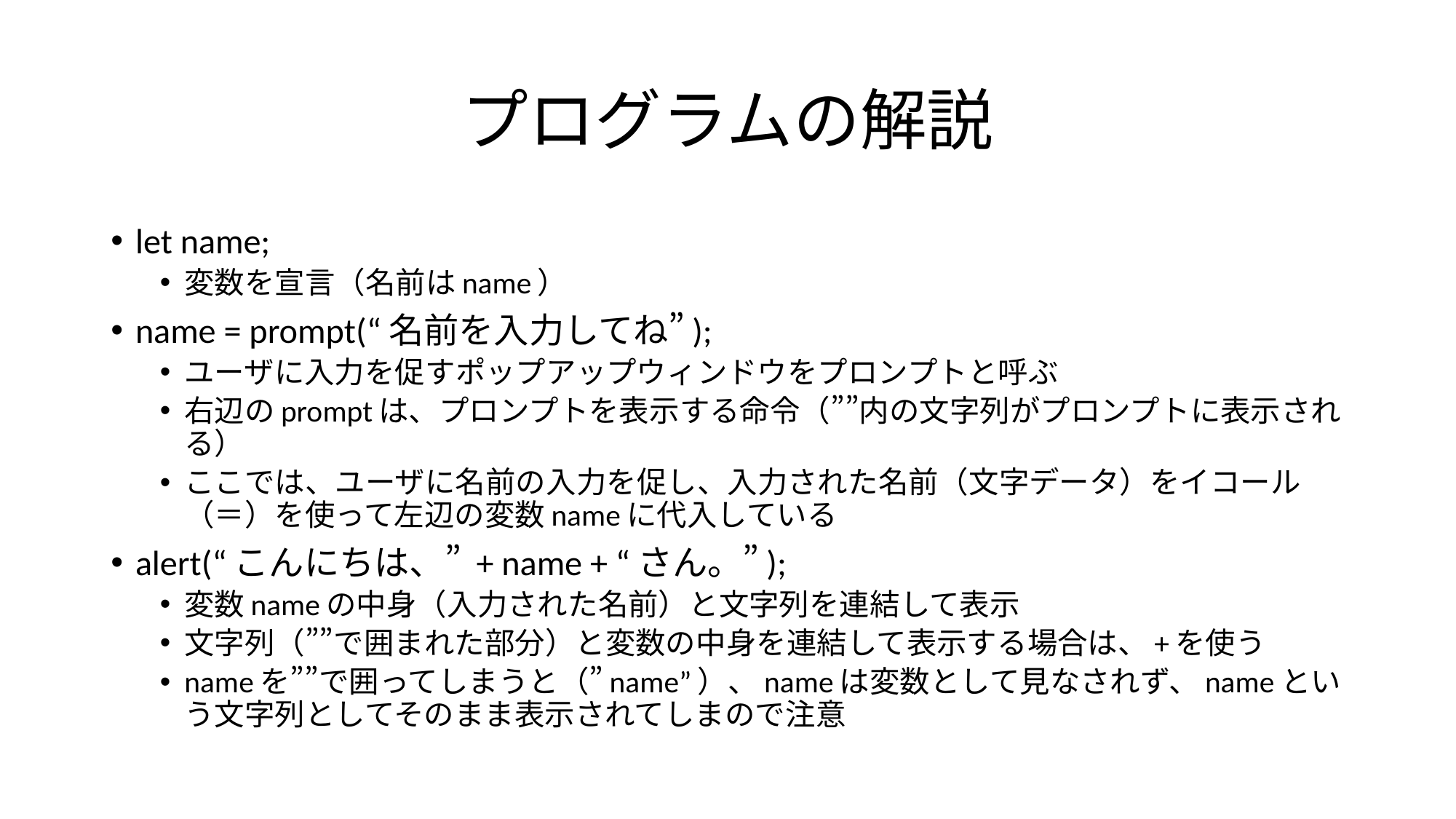

# プログラムの解説
let name;
変数を宣言（名前はname）
name = prompt(“名前を入力してね”);
ユーザに入力を促すポップアップウィンドウをプロンプトと呼ぶ
右辺のpromptは、プロンプトを表示する命令（””内の文字列がプロンプトに表示される）
ここでは、ユーザに名前の入力を促し、入力された名前（文字データ）をイコール（＝）を使って左辺の変数nameに代入している
alert(“こんにちは、” + name + “さん。”);
変数nameの中身（入力された名前）と文字列を連結して表示
文字列（””で囲まれた部分）と変数の中身を連結して表示する場合は、+を使う
nameを””で囲ってしまうと（”name”）、nameは変数として見なされず、nameという文字列としてそのまま表示されてしまので注意